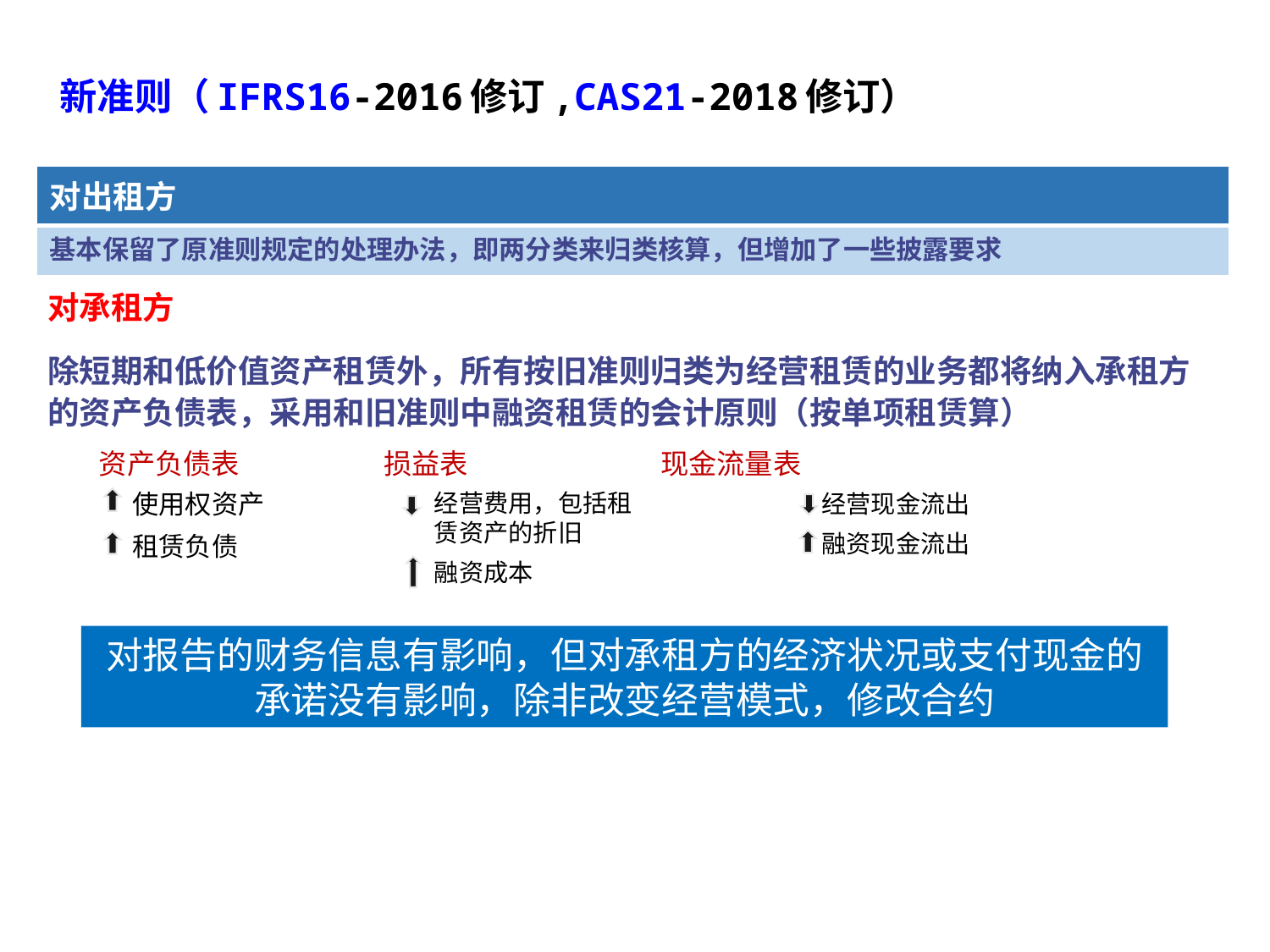

# 新准则（IFRS16-2016修订,CAS21-2018修订）
| 对出租方 |
| --- |
| 基本保留了原准则规定的处理办法，即两分类来归类核算，但增加了一些披露要求 |
| 对承租方 |
| --- |
| 除短期和低价值资产租赁外，所有按旧准则归类为经营租赁的业务都将纳入承租方的资产负债表，采用和旧准则中融资租赁的会计原则（按单项租赁算） 资产负债表 损益表 现金流量表 |
 使用权资产
 租赁负债

经营费用，包括租赁资产的折旧
融资成本
经营现金流出
融资现金流出

对报告的财务信息有影响，但对承租方的经济状况或支付现金的承诺没有影响，除非改变经营模式，修改合约
8